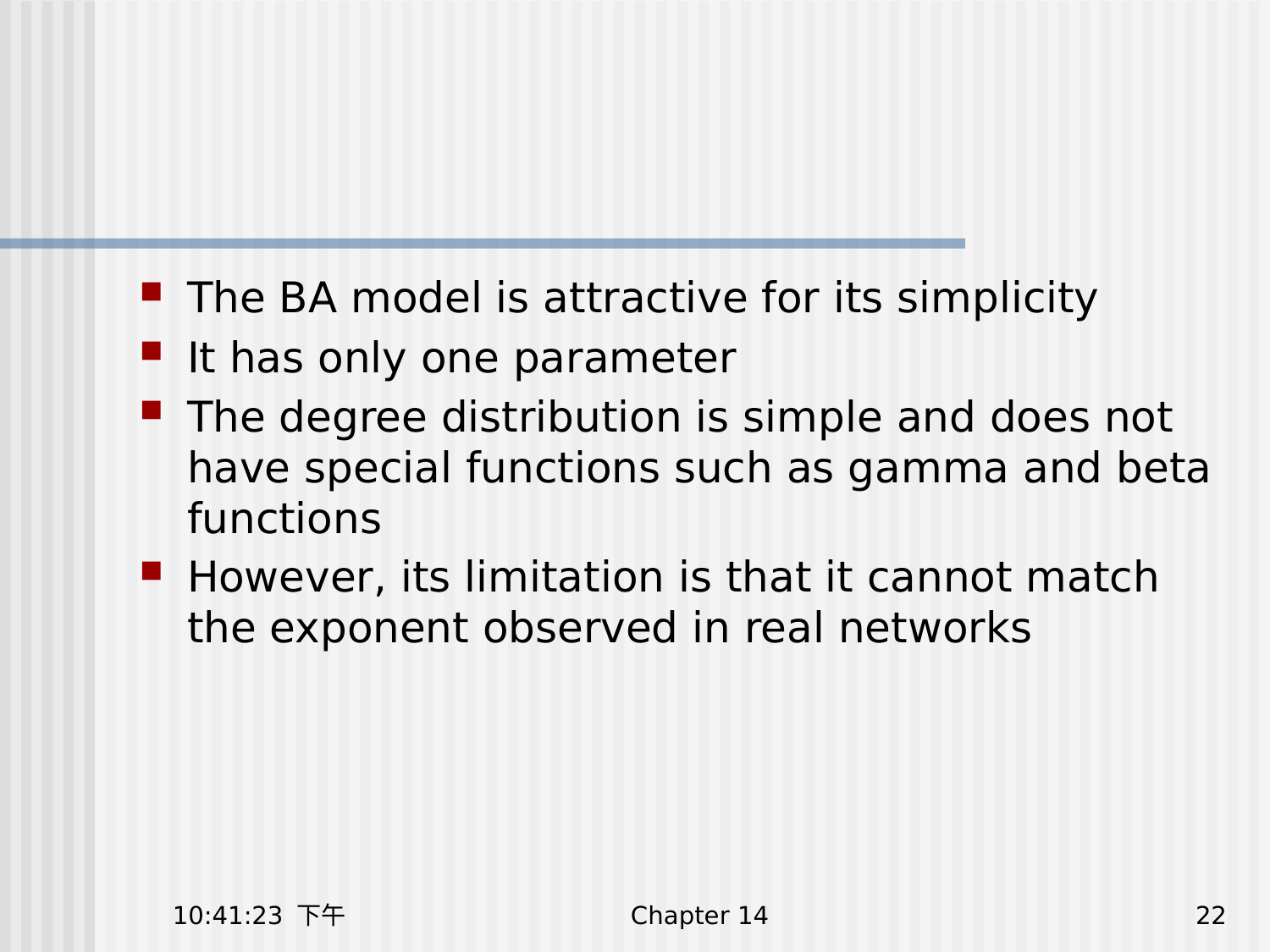

#
The BA model is attractive for its simplicity
It has only one parameter
The degree distribution is simple and does not have special functions such as gamma and beta functions
However, its limitation is that it cannot match the exponent observed in real networks
10:41:23 下午
Chapter 14
22